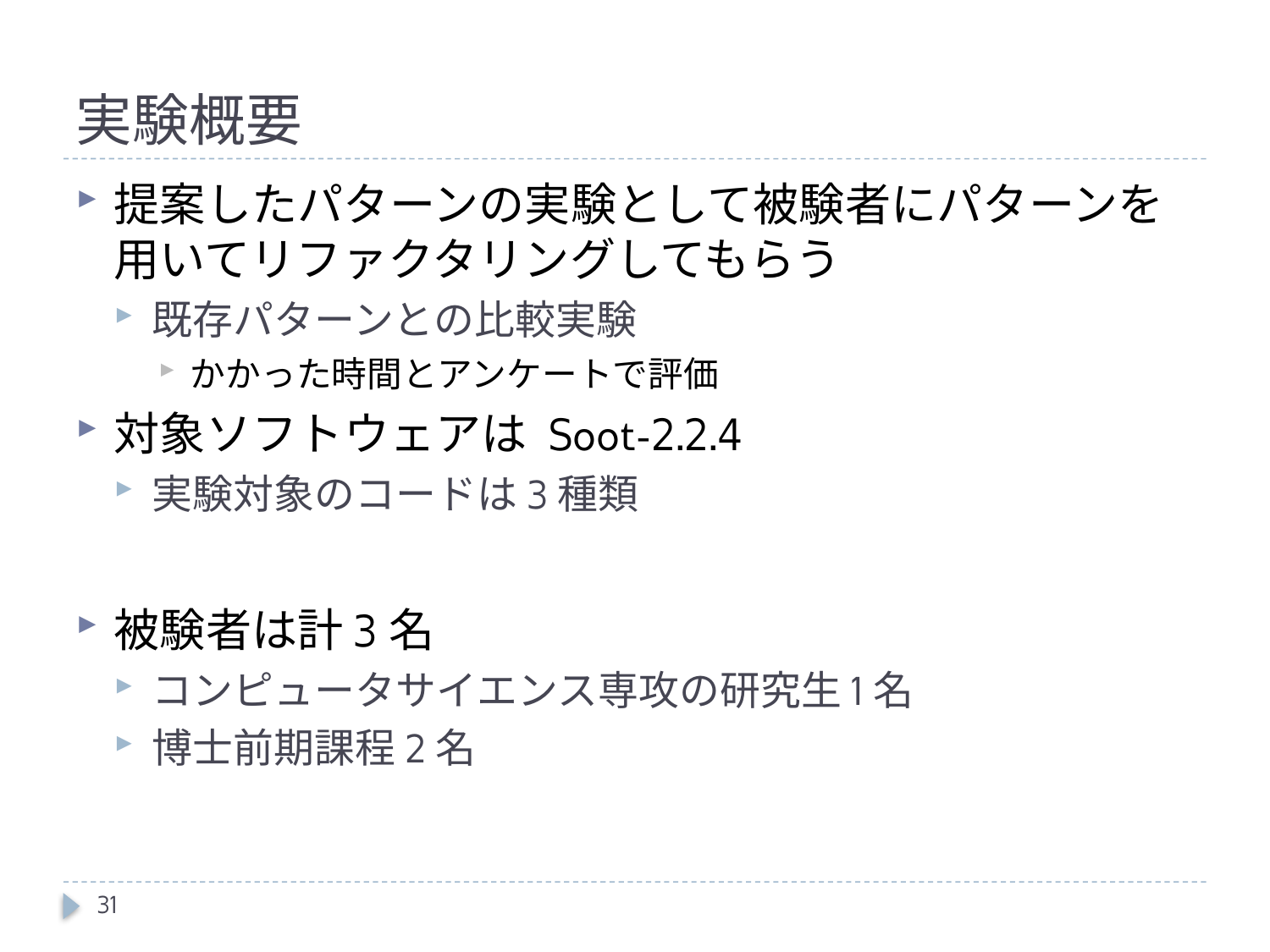

# 実験概要
提案したパターンの実験として被験者にパターンを用いてリファクタリングしてもらう
既存パターンとの比較実験
かかった時間とアンケートで評価
対象ソフトウェアは Soot-2.2.4
実験対象のコードは3種類

被験者は計3名
コンピュータサイエンス専攻の研究生1名
博士前期課程2名

31